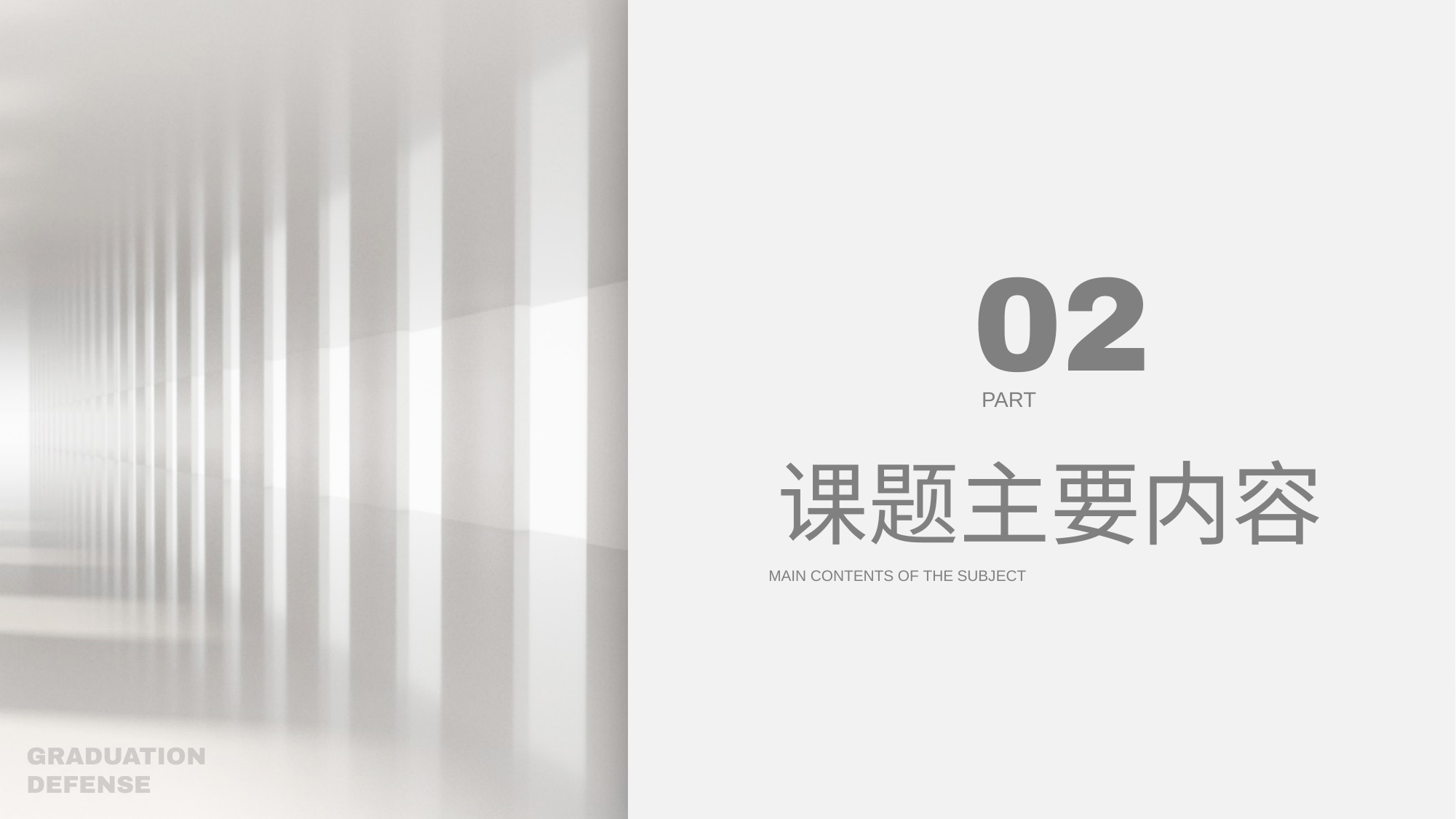

02
PART
课题主要内容
MAIN CONTENTS OF THE SUBJECT
GRADUATION
DEFENSE